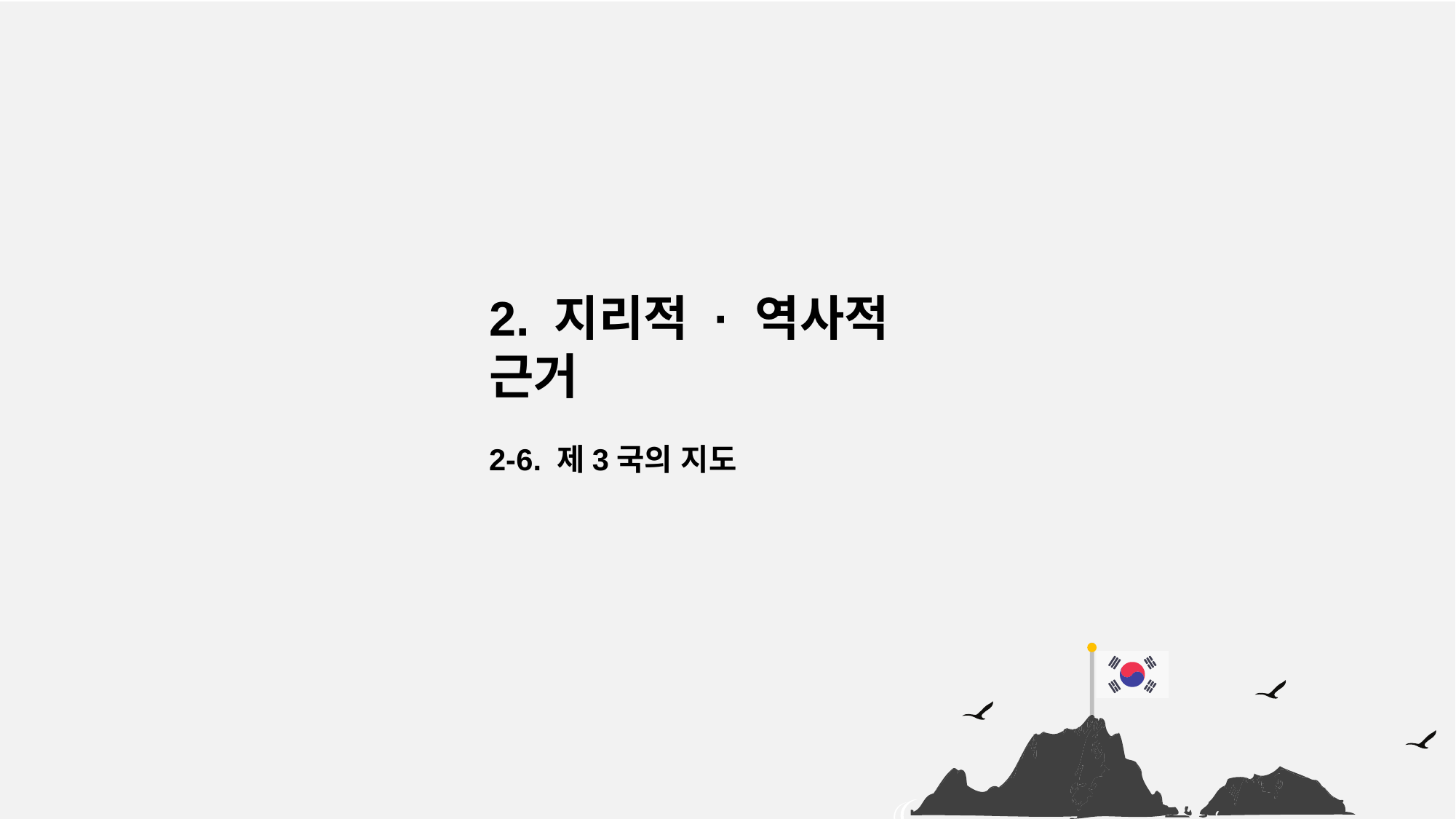

2. 지리적 · 역사적 근거

2-6. 제3국의 지도